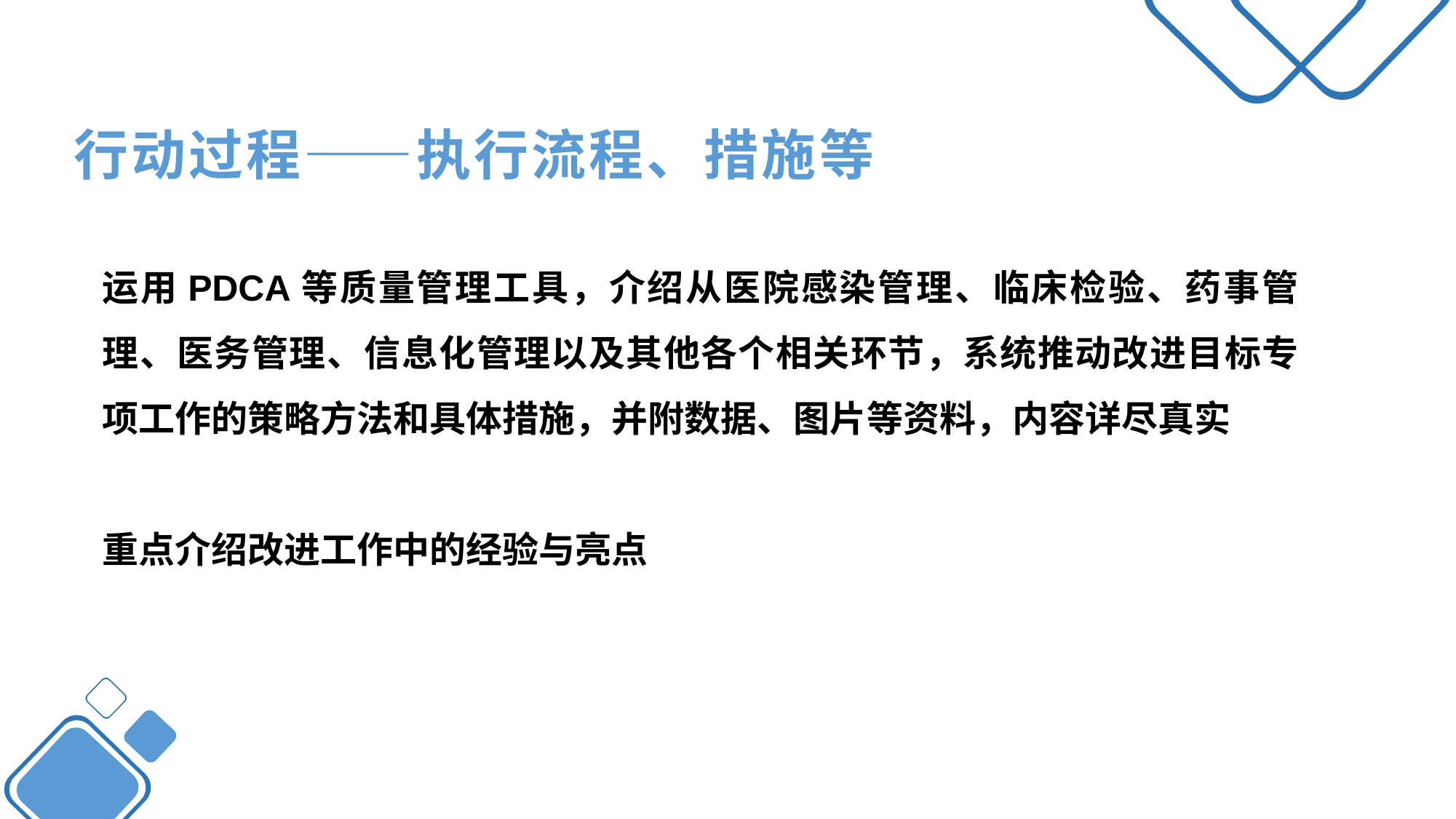

行动过程——执行流程、措施等
运用PDCA等质量管理工具，介绍从医院感染管理、临床检验、药事管理、医务管理、信息化管理以及其他各个相关环节，系统推动改进目标专项工作的策略方法和具体措施，并附数据、图片等资料，内容详尽真实

重点介绍改进工作中的经验与亮点